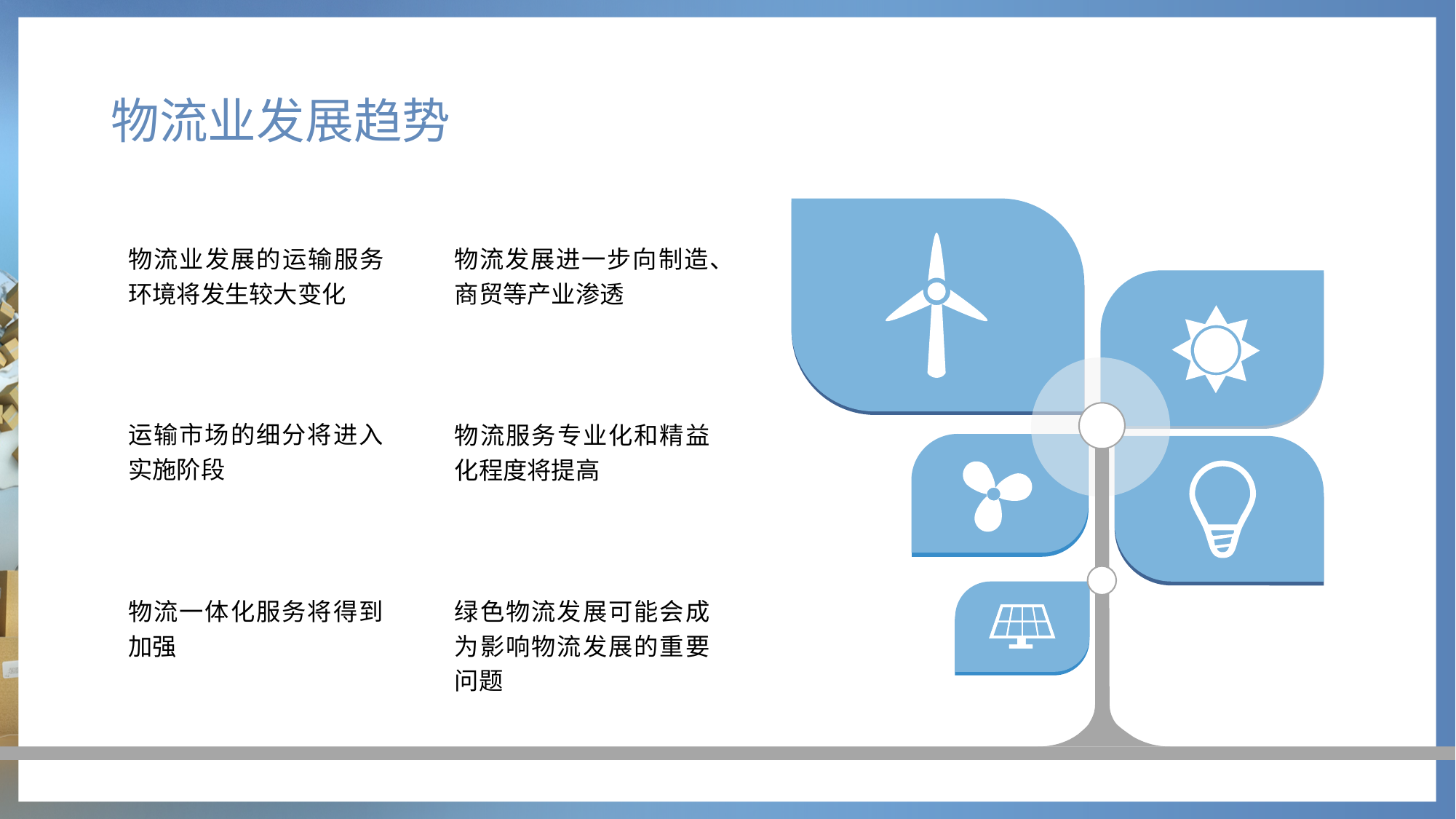

# 物流业发展趋势

物流业发展的运输服务环境将发生较大变化

物流发展进一步向制造、商贸等产业渗透

运输市场的细分将进入实施阶段

物流服务专业化和精益化程度将提高

物流一体化服务将得到加强

绿色物流发展可能会成为影响物流发展的重要问题